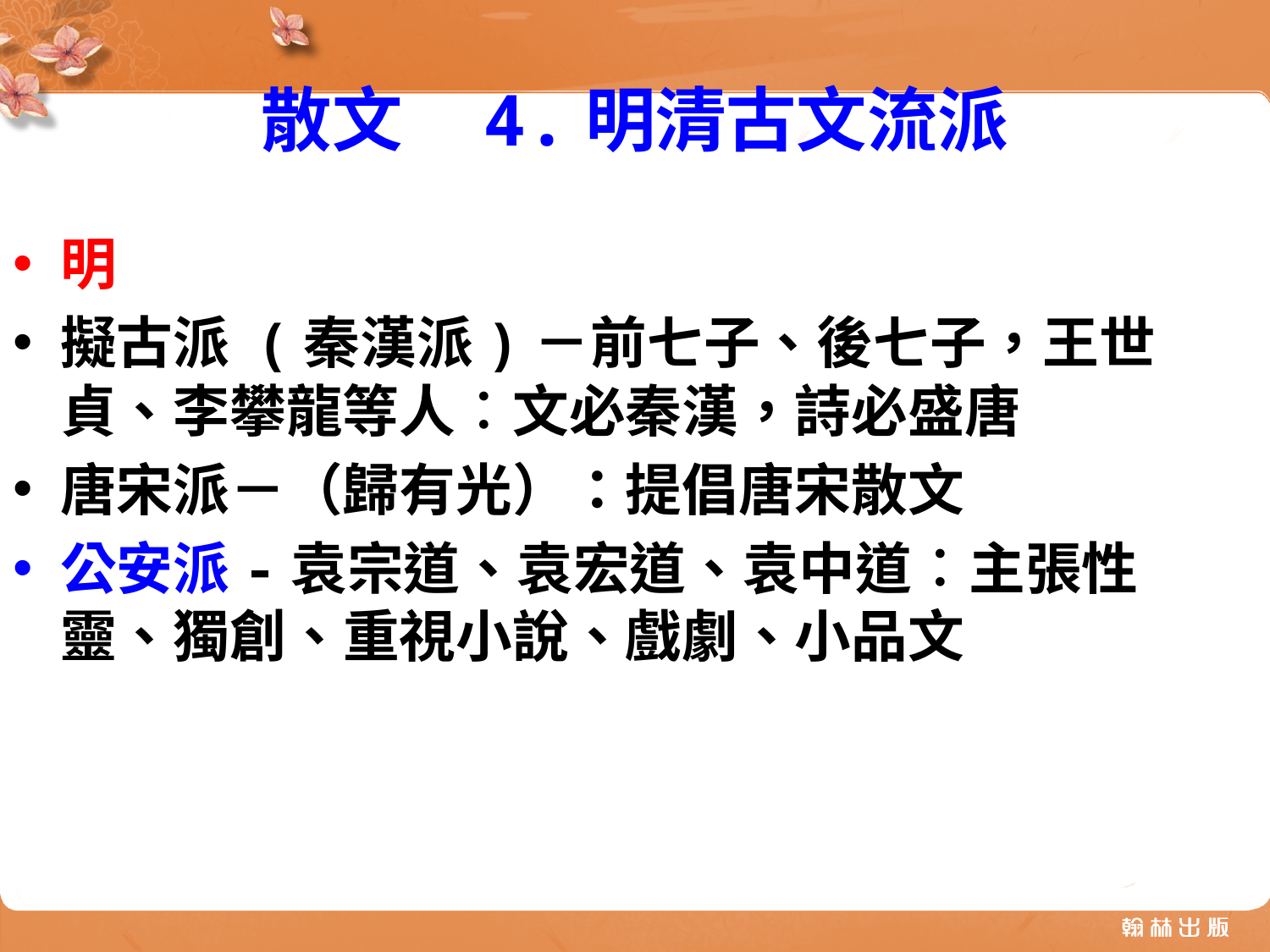

# 散文    4.明清古文流派
明
擬古派 (秦漢派)－前七子、後七子，王世貞、李攀龍等人︰文必秦漢，詩必盛唐
唐宋派－（歸有光）：提倡唐宋散文
公安派-袁宗道、袁宏道、袁中道︰主張性靈、獨創、重視小說、戲劇、小品文